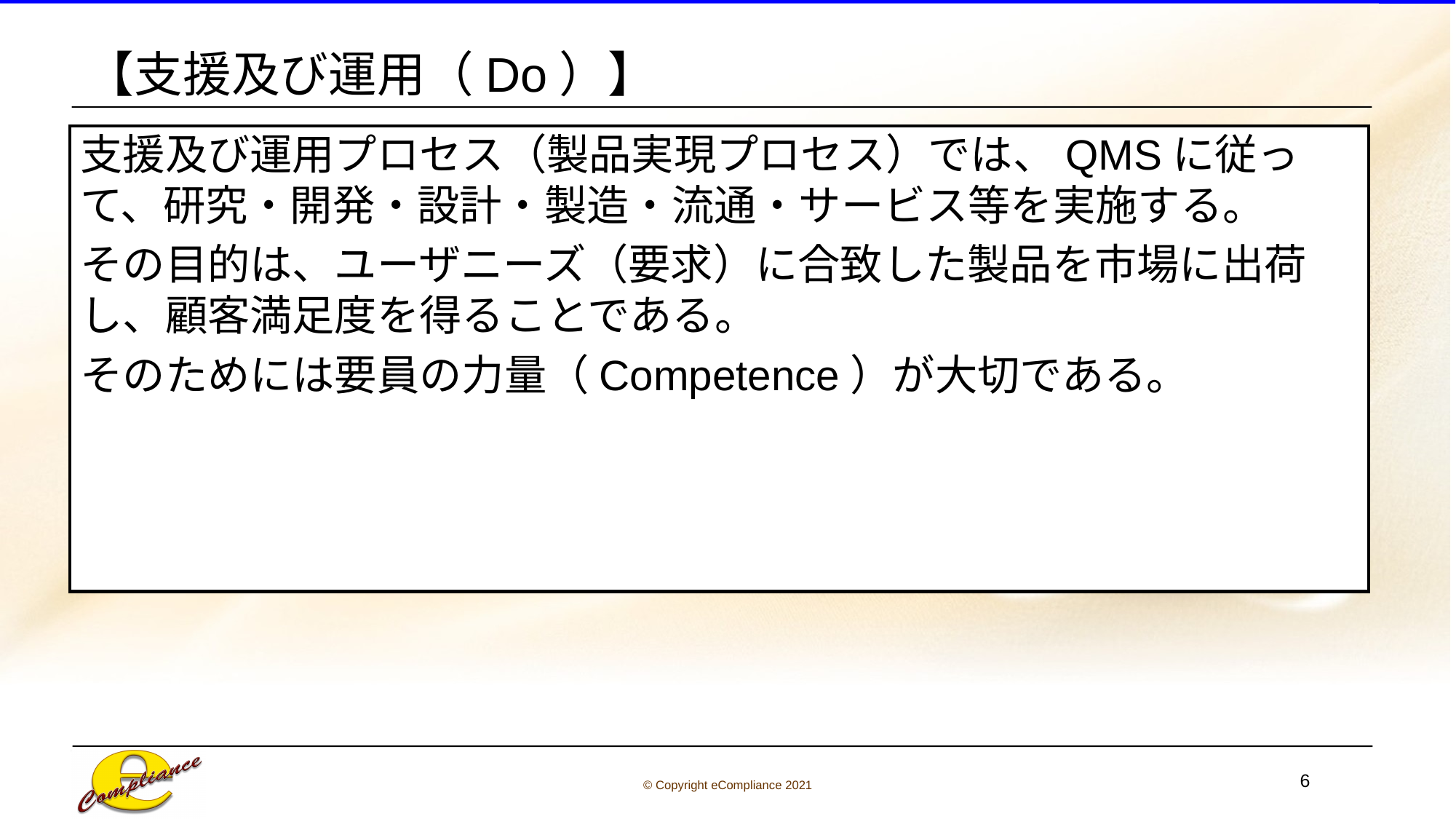

# 【支援及び運用（Do）】
支援及び運用プロセス（製品実現プロセス）では、QMSに従って、研究・開発・設計・製造・流通・サービス等を実施する。
その目的は、ユーザニーズ（要求）に合致した製品を市場に出荷し、顧客満足度を得ることである。
そのためには要員の力量（Competence）が大切である。